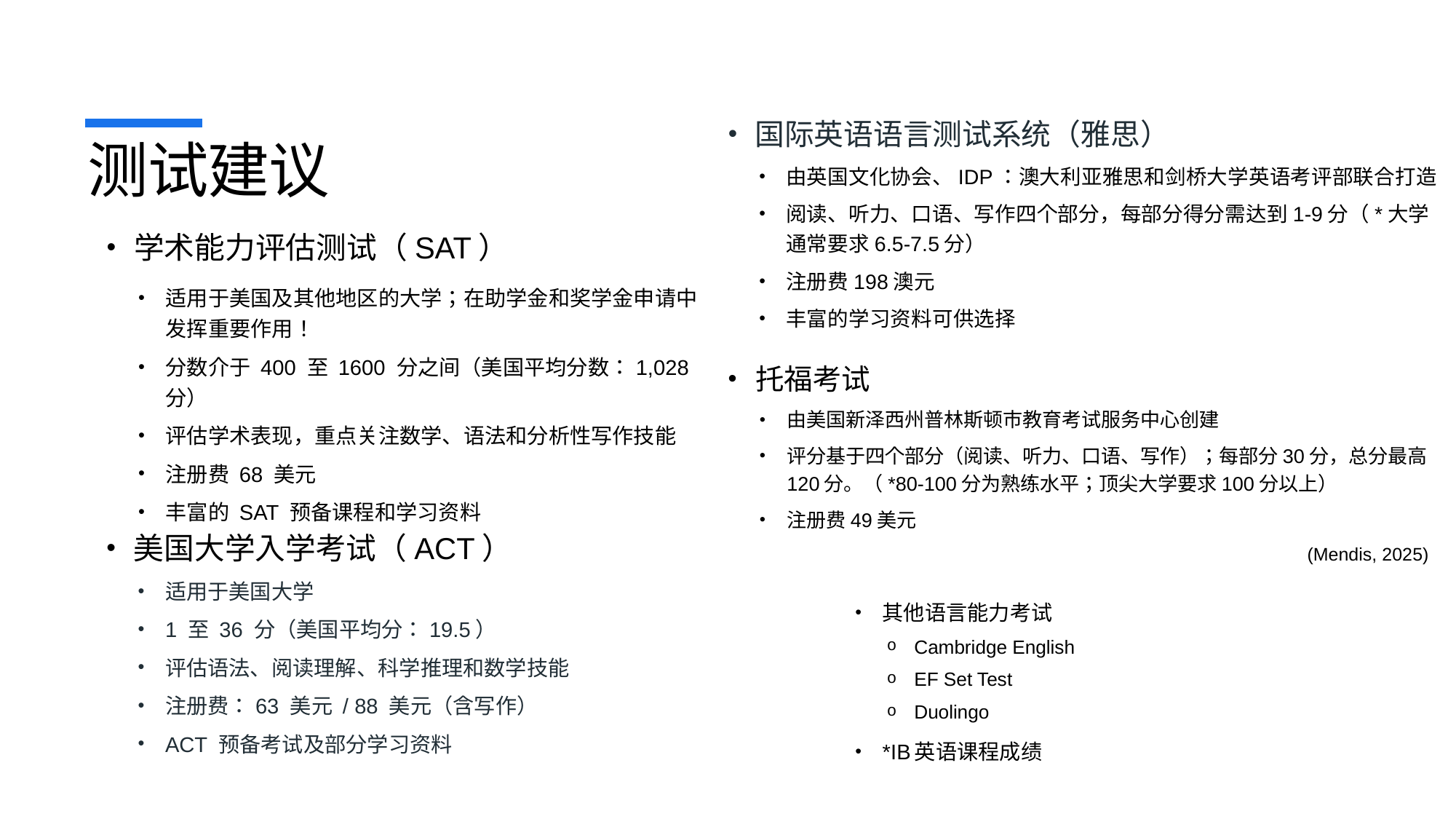

国际英语语言测试系统（雅思）
由英国文化协会、IDP：澳大利亚雅思和剑桥大学英语考评部联合打造
阅读、听力、口语、写作四个部分，每部分得分需达到1-9分（*大学通常要求6.5-7.5分）
注册费198澳元
丰富的学习资料可供选择
# 测试建议
学术能力评估测试（SAT）
适用于美国及其他地区的大学；在助学金和奖学金申请中发挥重要作用！
分数介于 400 至 1600 分之间（美国平均分数：1,028 分）
评估学术表现，重点关注数学、语法和分析性写作技能
注册费 68 美元
丰富的 SAT 预备课程和学习资料

托福考试
由美国新泽西州普林斯顿市教育考试服务中心创建
评分基于四个部分（阅读、听力、口语、写作）；每部分30分，总分最高120分。（*80-100分为熟练水平；顶尖大学要求100分以上）
注册费49美元
(Mendis, 2025)
美国大学入学考试（ACT）
适用于美国大学
1 至 36 分（美国平均分：19.5）
评估语法、阅读理解、科学推理和数学技能
注册费：63 美元 / 88 美元（含写作）
ACT 预备考试及部分学习资料
其他语言能力考试
Cambridge English
EF Set Test
Duolingo
*IB英语课程成绩